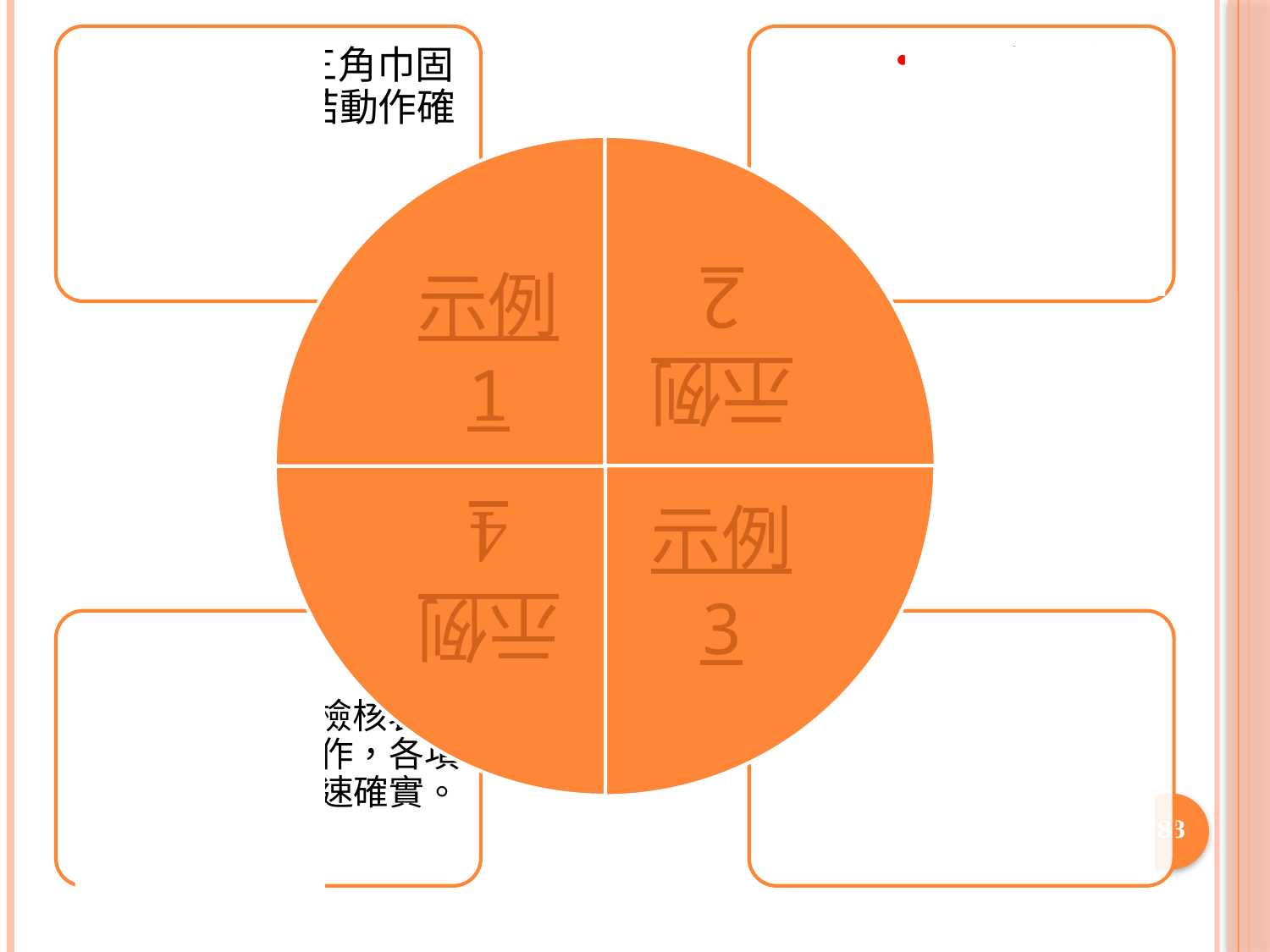

D：三角巾直接往後腳跟環繞、在腳踝過高處打結、未確實將平結完成。
A：能展現出檢核表中要求之所有動作，各項動作皆流暢迅速確實。
B：各項動作皆正確確實，但是包紮動作偶有停頓較不流暢。
C：腳踝前三角巾固定時未將平結動作確實完成。
示例1
示例2
示例3
示例4

83